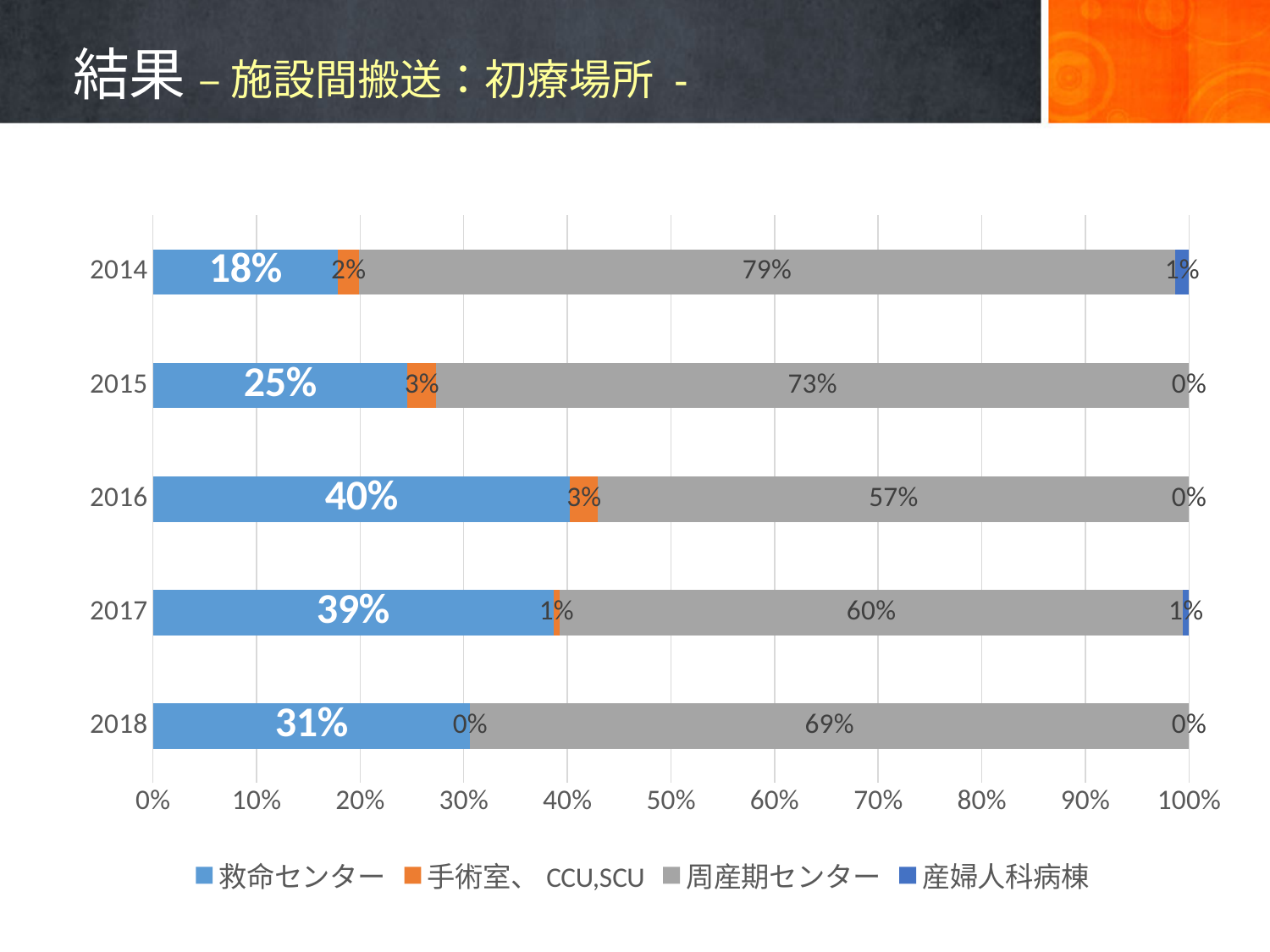

# 結果 – 施設間搬送：初療場所 -

### Chart

| Category | 救命センター | 手術室、CCU,SCU | 周産期センター | 産婦人科病棟 |
|---|---|---|---|---|
| 2018 | 0.30601092896174864 | 0.0 | 0.6939890710382514 | 0.0 |
| 2017 | 0.38650306748466257 | 0.006134969325153374 | 0.6012269938650306 | 0.006134969325153374 |
| 2016 | 0.40268456375838924 | 0.026845637583892617 | 0.5704697986577181 | 0.0 |
| 2015 | 0.2459016393442623 | 0.0273224043715847 | 0.726775956284153 | 0.0 |
| 2014 | 0.17880794701986755 | 0.019867549668874173 | 0.7880794701986755 | 0.013245033112582781 |